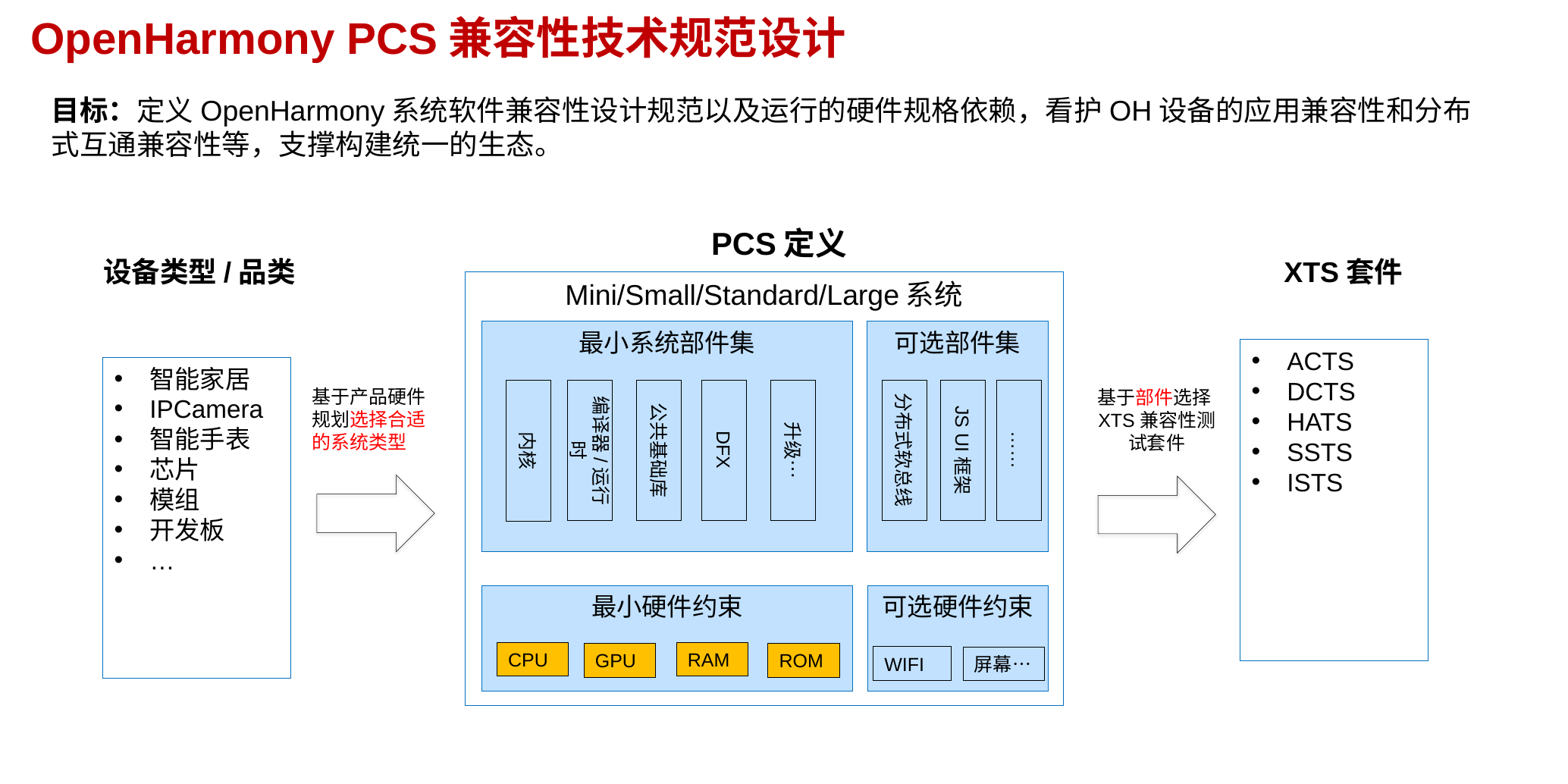

OpenHarmony PCS兼容性技术规范设计
目标：定义OpenHarmony系统软件兼容性设计规范以及运行的硬件规格依赖，看护OH设备的应用兼容性和分布式互通兼容性等，支撑构建统一的生态。
PCS定义
设备类型/品类
XTS套件
Mini/Small/Standard/Large系统
最小系统部件集
可选部件集
ACTS
DCTS
HATS
SSTS
ISTS
智能家居
IPCamera
智能手表
芯片
模组
开发板
…
基于产品硬件规划选择合适的系统类型
DFX
升级…
分布式软总线
JS UI框架
……
编译器/运行时
公共基础库
基于部件选择XTS兼容性测试套件
内核

最小硬件约束
可选硬件约束
RAM
CPU
GPU
ROM
WIFI
屏幕…